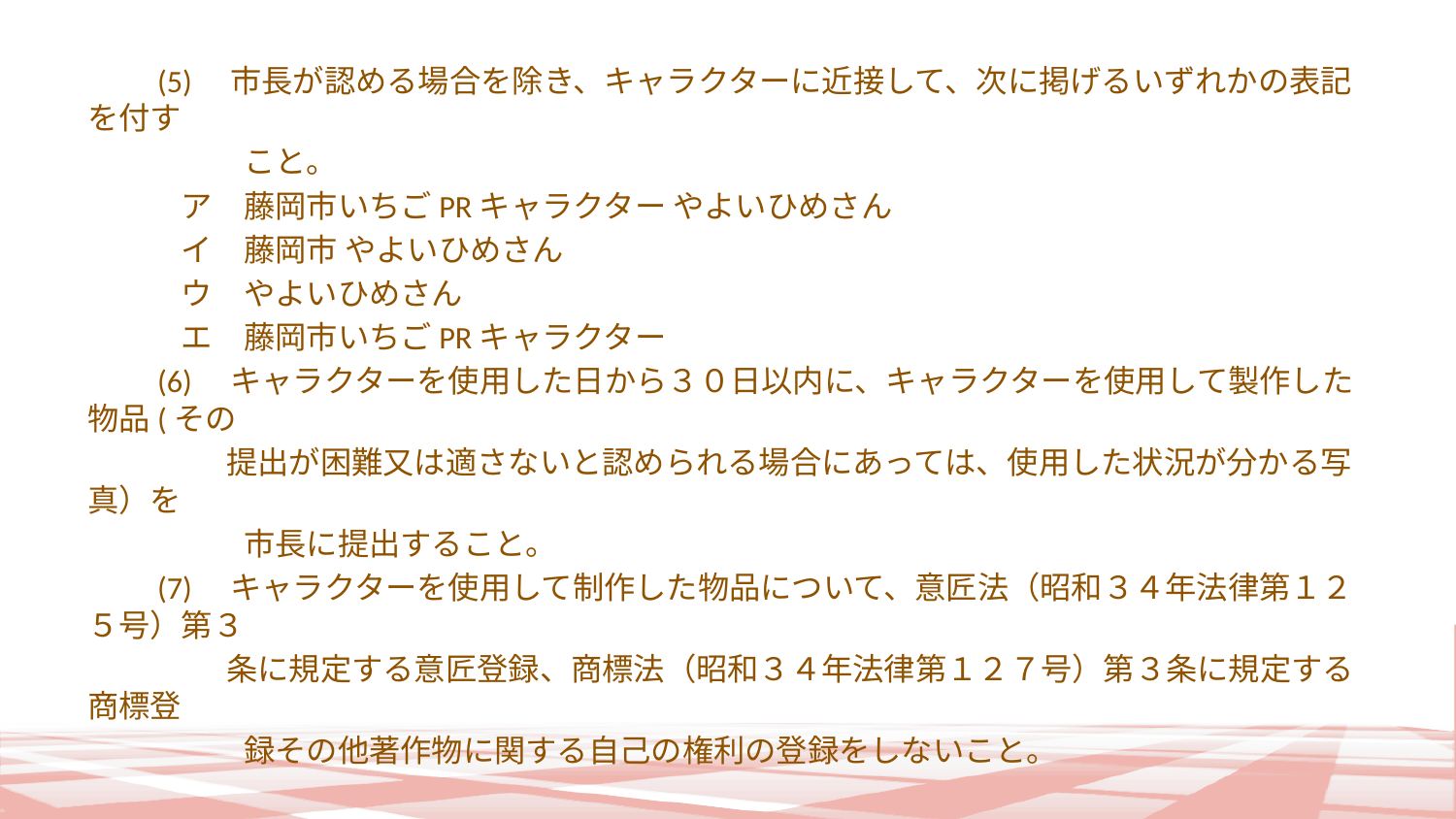

(5)　市長が認める場合を除き、キャラクターに近接して、次に掲げるいずれかの表記を付す
　　　　　こと。
　　　ア　藤岡市いちごPRキャラクター やよいひめさん
　　　イ　藤岡市 やよいひめさん
　　　ウ　やよいひめさん
　　　エ　藤岡市いちごPRキャラクター
　　(6)　キャラクターを使用した日から３０日以内に、キャラクターを使用して製作した物品(その
　　　　  提出が困難又は適さないと認められる場合にあっては、使用した状況が分かる写真）を
　　　　　市長に提出すること。
　　(7)　キャラクターを使用して制作した物品について、意匠法（昭和３４年法律第１２５号）第３
　　　　  条に規定する意匠登録、商標法（昭和３４年法律第１２７号）第３条に規定する商標登
　　　　　録その他著作物に関する自己の権利の登録をしないこと。